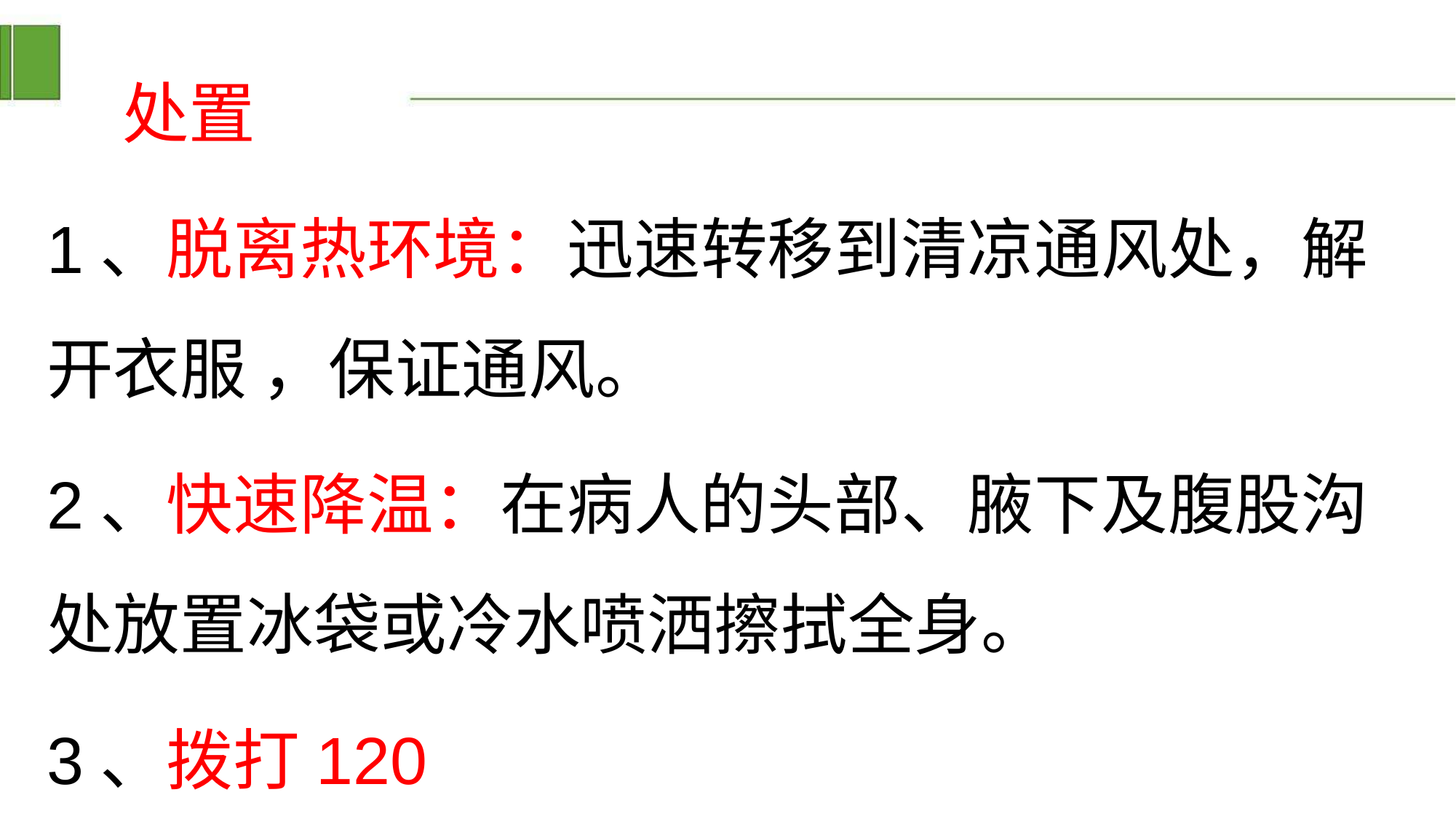

处置
1、脱离热环境：迅速转移到清凉通风处，解开衣服 ，保证通风。
2、快速降温：在病人的头部、腋下及腹股沟处放置冰袋或冷水喷洒擦拭全身。
3、拨打120